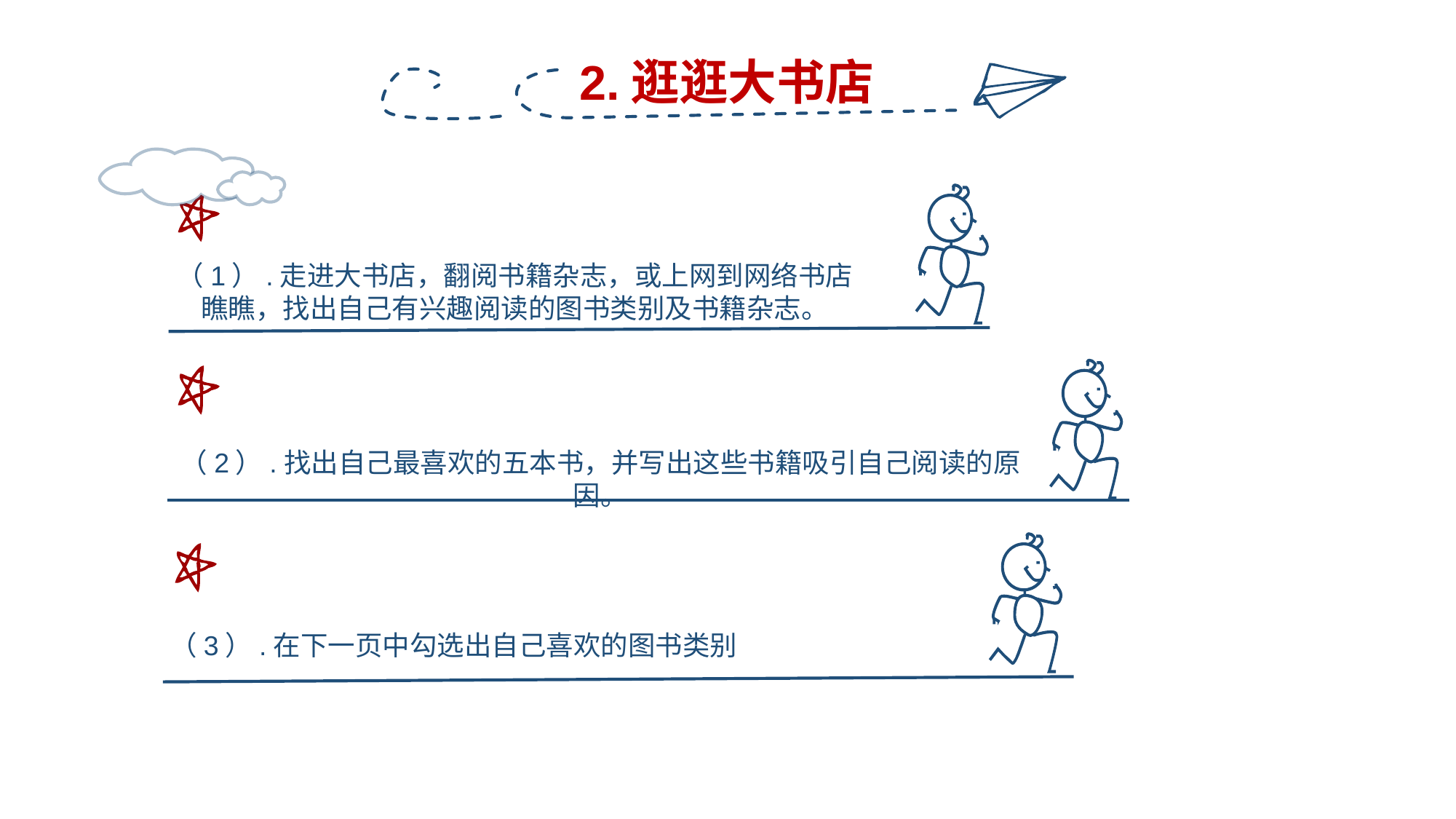

2.逛逛大书店

（1）.走进大书店，翻阅书籍杂志，或上网到网络书店瞧瞧，找出自己有兴趣阅读的图书类别及书籍杂志。

（2）.找出自己最喜欢的五本书，并写出这些书籍吸引自己阅读的原因。

（3）.在下一页中勾选出自己喜欢的图书类别